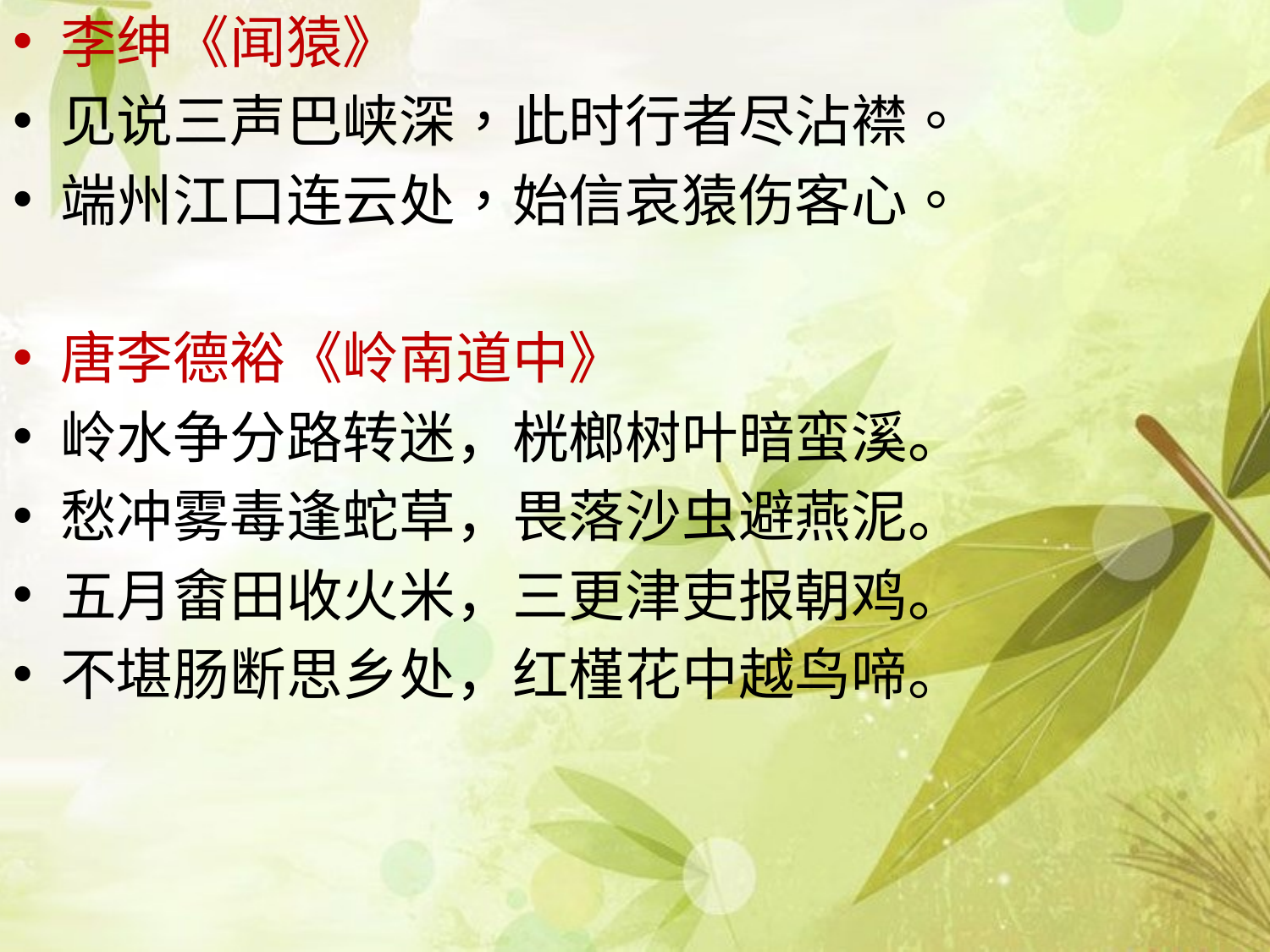

李绅《闻猿》
见说三声巴峡深，此时行者尽沾襟。
端州江口连云处，始信哀猿伤客心。

唐李德裕《岭南道中》
岭水争分路转迷，桄榔树叶暗蛮溪。
愁冲雾毒逢蛇草，畏落沙虫避燕泥。
五月畬田收火米，三更津吏报朝鸡。
不堪肠断思乡处，红槿花中越鸟啼。